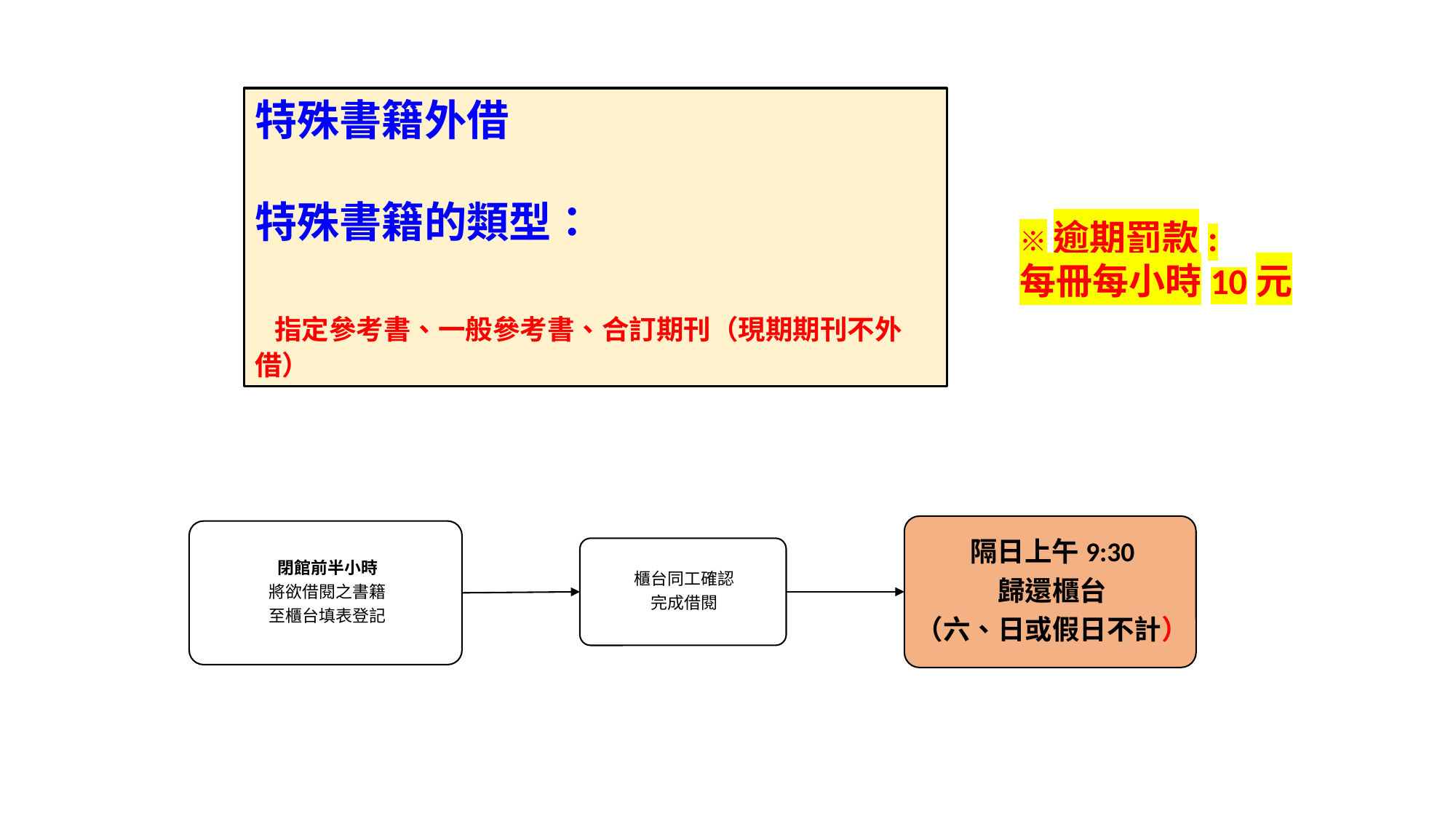

特殊書籍外借

特殊書籍的類型：

 指定參考書、一般參考書、合訂期刊（現期期刊不外借）
※逾期罰款:
每冊每小時10元
閉館前半小時
將欲借閱之書籍
至櫃台填表登記

櫃台同工確認
完成借閱

隔日上午9:30
歸還櫃台
（六、日或假日不計）